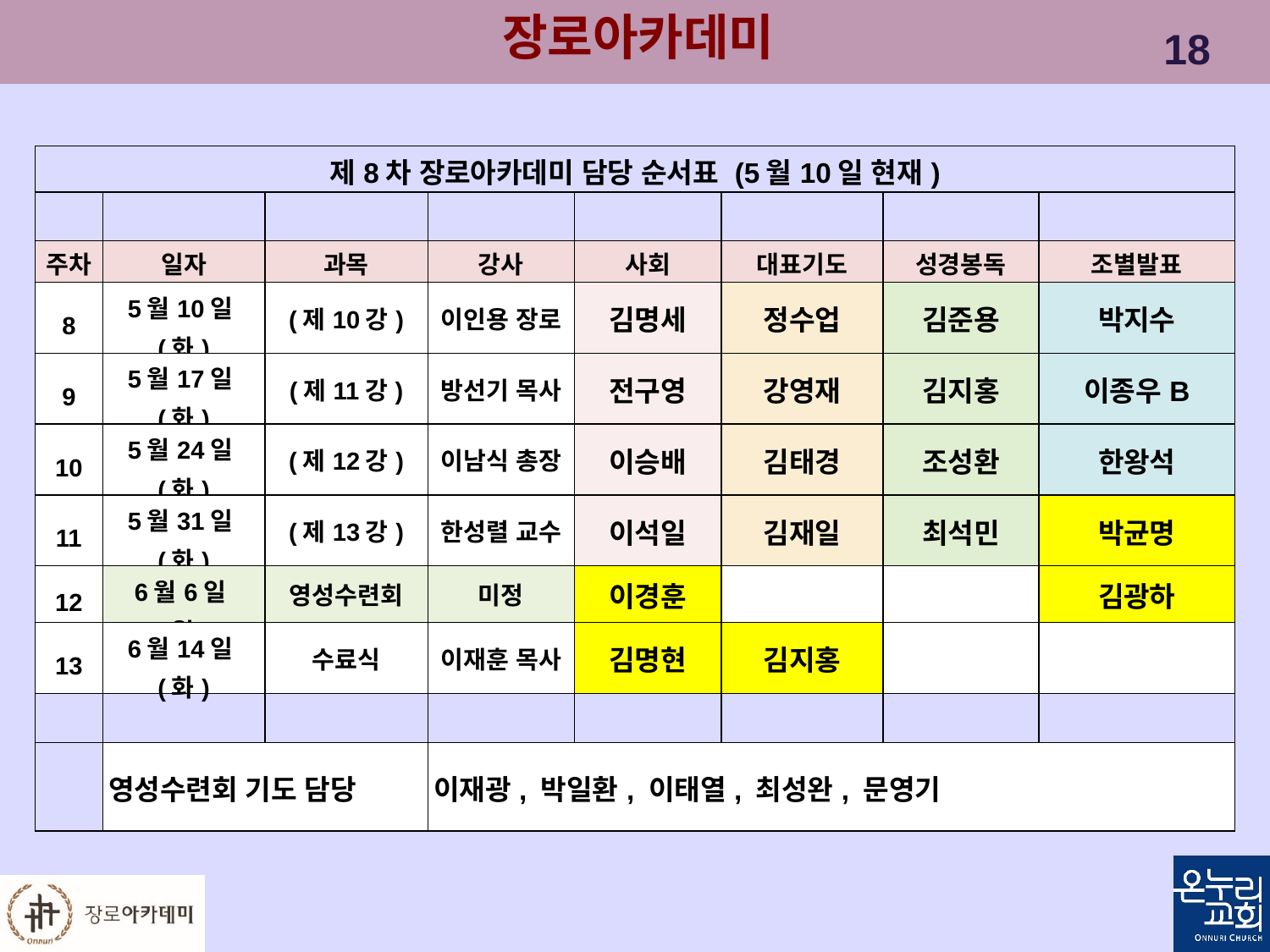

| 제8차 장로아카데미 담당 순서표 (5월10일 현재) |  |  |  |  |  |  |  |
| --- | --- | --- | --- | --- | --- | --- | --- |
|  |  |  |  |  |  |  |  |
| 주차 | 일자 | 과목 | 강사 | 사회 | 대표기도 | 성경봉독 | 조별발표 |
| 8 | 5월10일(화) | (제10강) | 이인용 장로 | 김명세 | 정수업 | 김준용 | 박지수 |
| 9 | 5월17일(화) | (제11강) | 방선기 목사 | 전구영 | 강영재 | 김지홍 | 이종우B |
| 10 | 5월24일(화) | (제12강) | 이남식 총장 | 이승배 | 김태경 | 조성환 | 한왕석 |
| 11 | 5월31일(화) | (제13강) | 한성렬 교수 | 이석일 | 김재일 | 최석민 | 박균명 |
| 12 | 6월6일(월) | 영성수련회 | 미정 | 이경훈 |  |  | 김광하 |
| 13 | 6월14일(화) | 수료식 | 이재훈 목사 | 김명현 | 김지홍 |  |  |
|  |  |  |  |  |  |  |  |
|  | 영성수련회 기도 담당 |  | 이재광, 박일환, 이태열, 최성완, 문영기 |  |  |  |  |